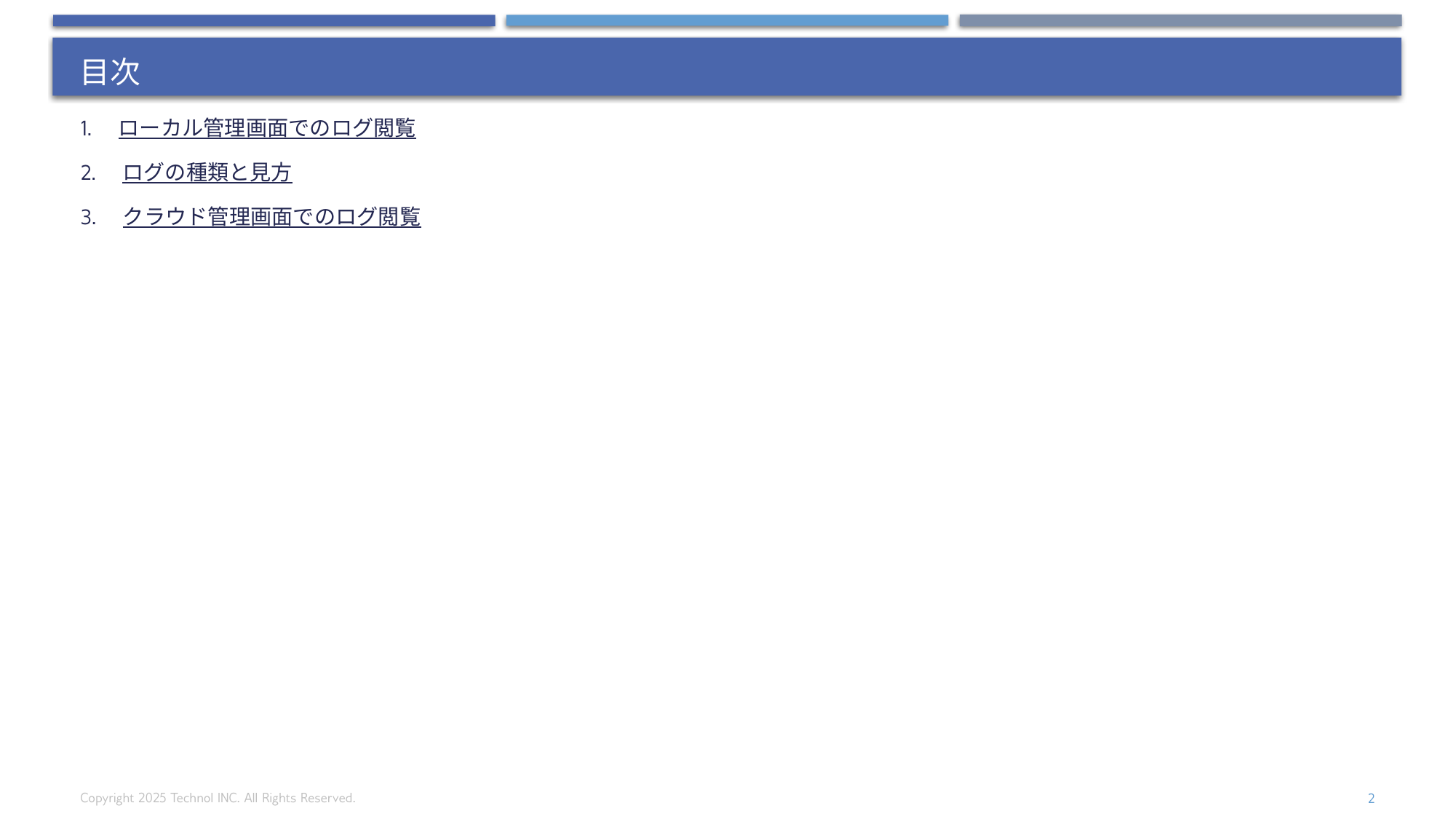

# 目次
1.　ローカル管理画面でのログ閲覧
2.　ログの種類と見方
3.　クラウド管理画面でのログ閲覧
Copyright 2025 Technol INC. All Rights Reserved.
2